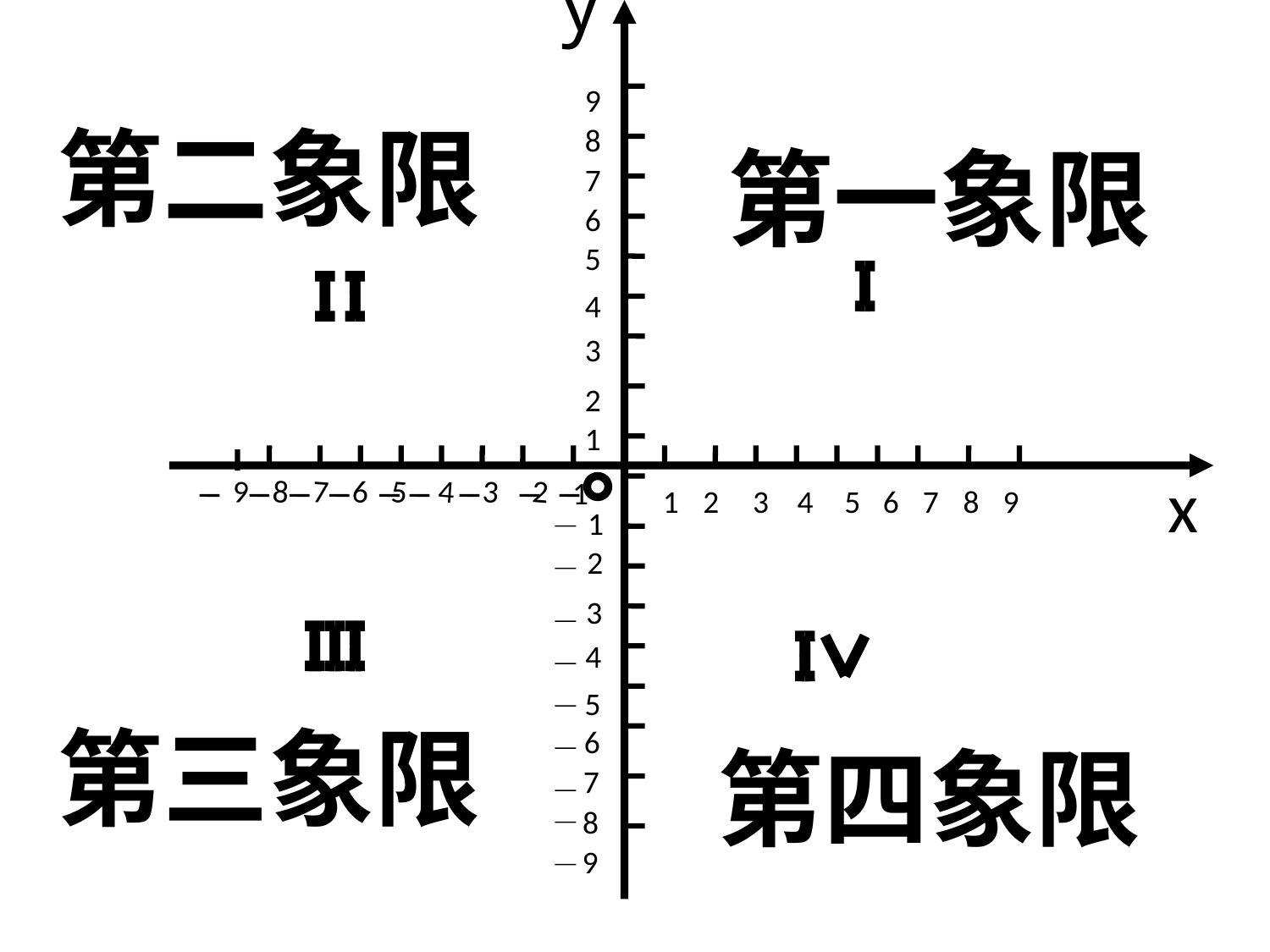

9
8
7
6
5
4
3
2

1

9
8
7
6
5
4
3
2
1

y
第二象限
第一象限

9
8
7
6
5
4
3
2
1

9
8
7
6
5
4
3
2

1

x

第三象限
第四象限